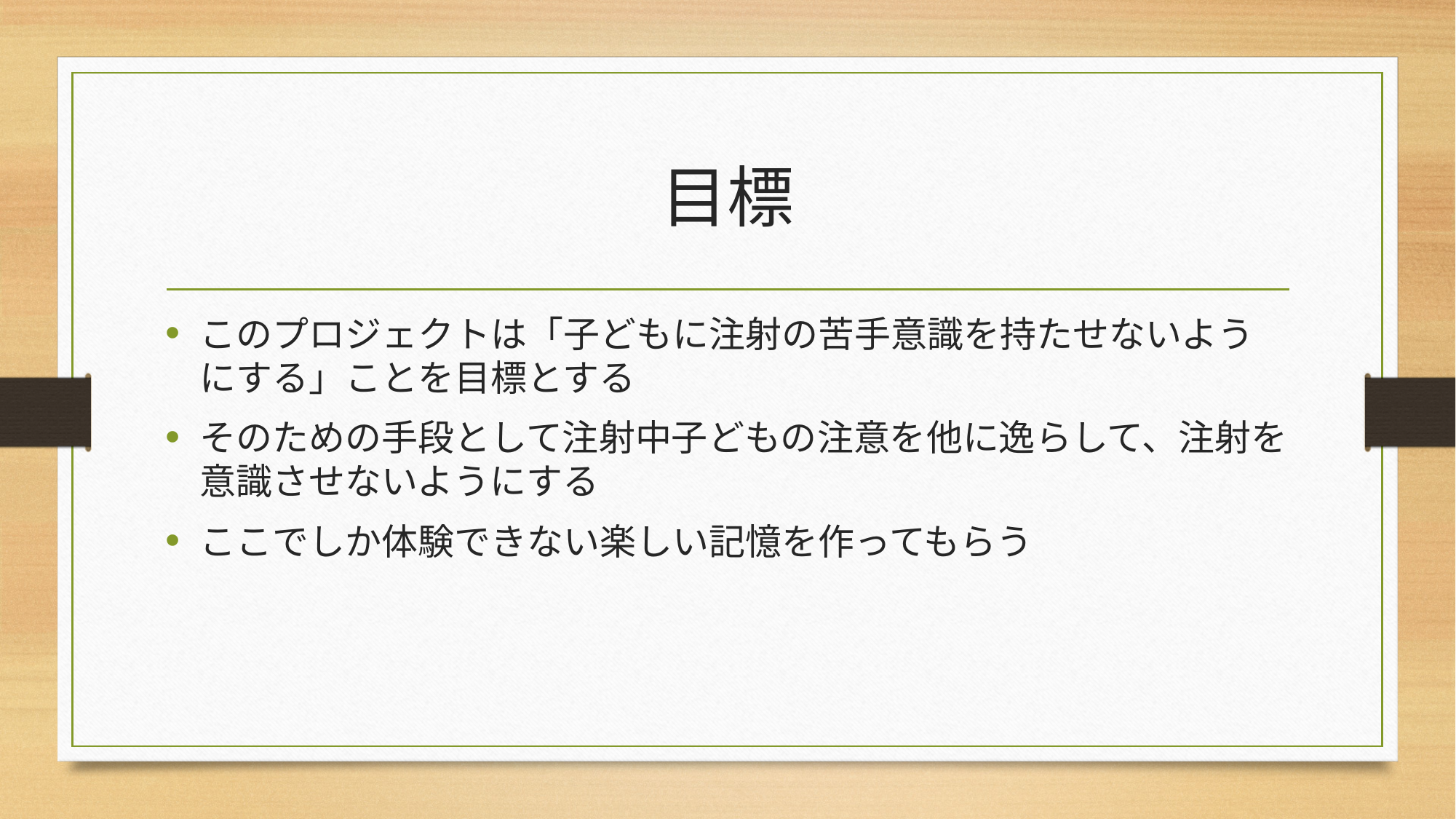

# 目標
このプロジェクトは「子どもに注射の苦手意識を持たせないようにする」ことを目標とする
そのための手段として注射中子どもの注意を他に逸らして、注射を意識させないようにする
ここでしか体験できない楽しい記憶を作ってもらう